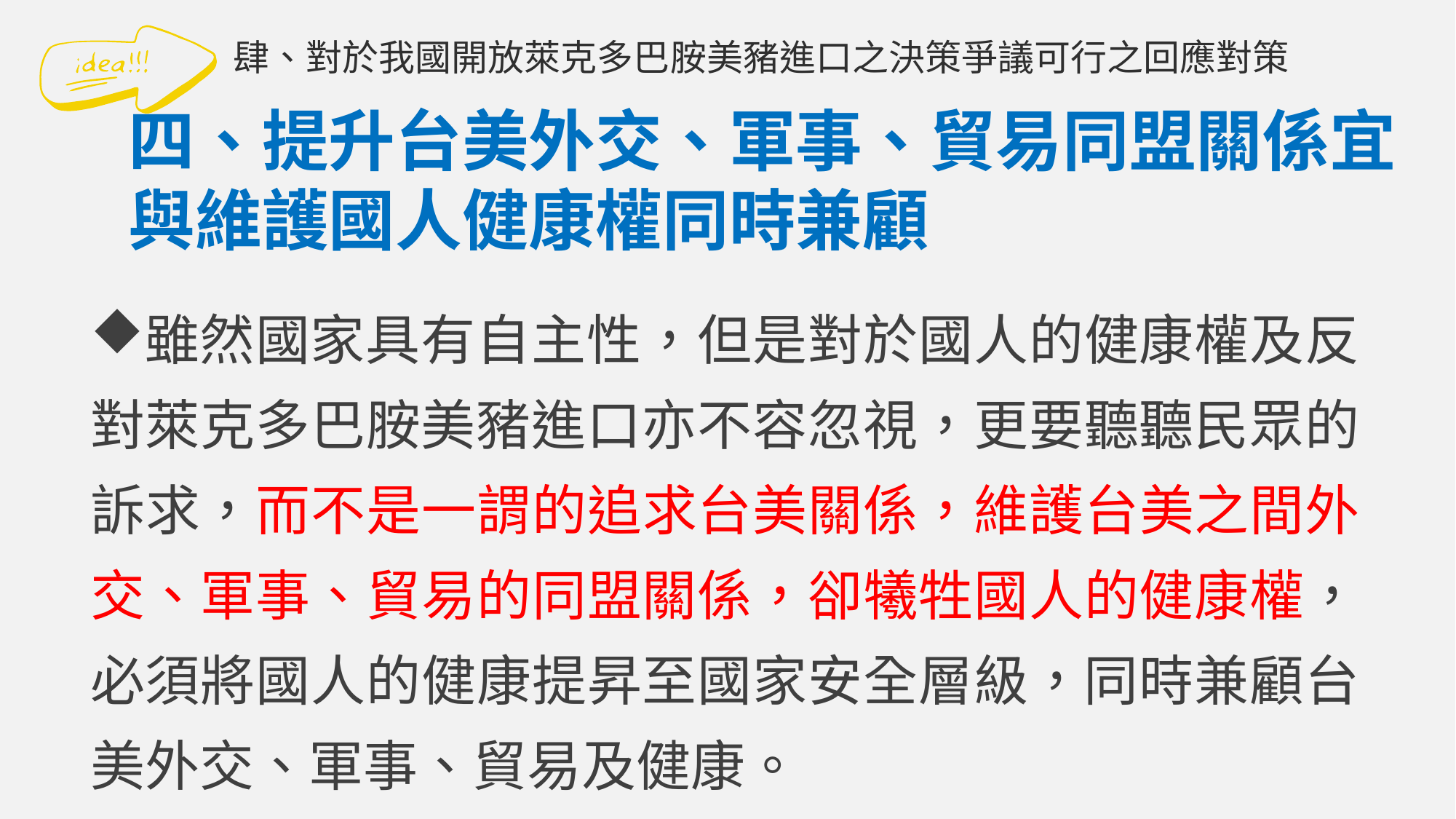

肆、對於我國開放萊克多巴胺美豬進口之決策爭議可行之回應對策
四、提升台美外交、軍事、貿易同盟關係宜與維護國人健康權同時兼顧
雖然國家具有自主性，但是對於國人的健康權及反對萊克多巴胺美豬進口亦不容忽視，更要聽聽民眾的訴求，而不是一謂的追求台美關係，維護台美之間外交、軍事、貿易的同盟關係，卻犧牲國人的健康權，必須將國人的健康提昇至國家安全層級，同時兼顧台美外交、軍事、貿易及健康。